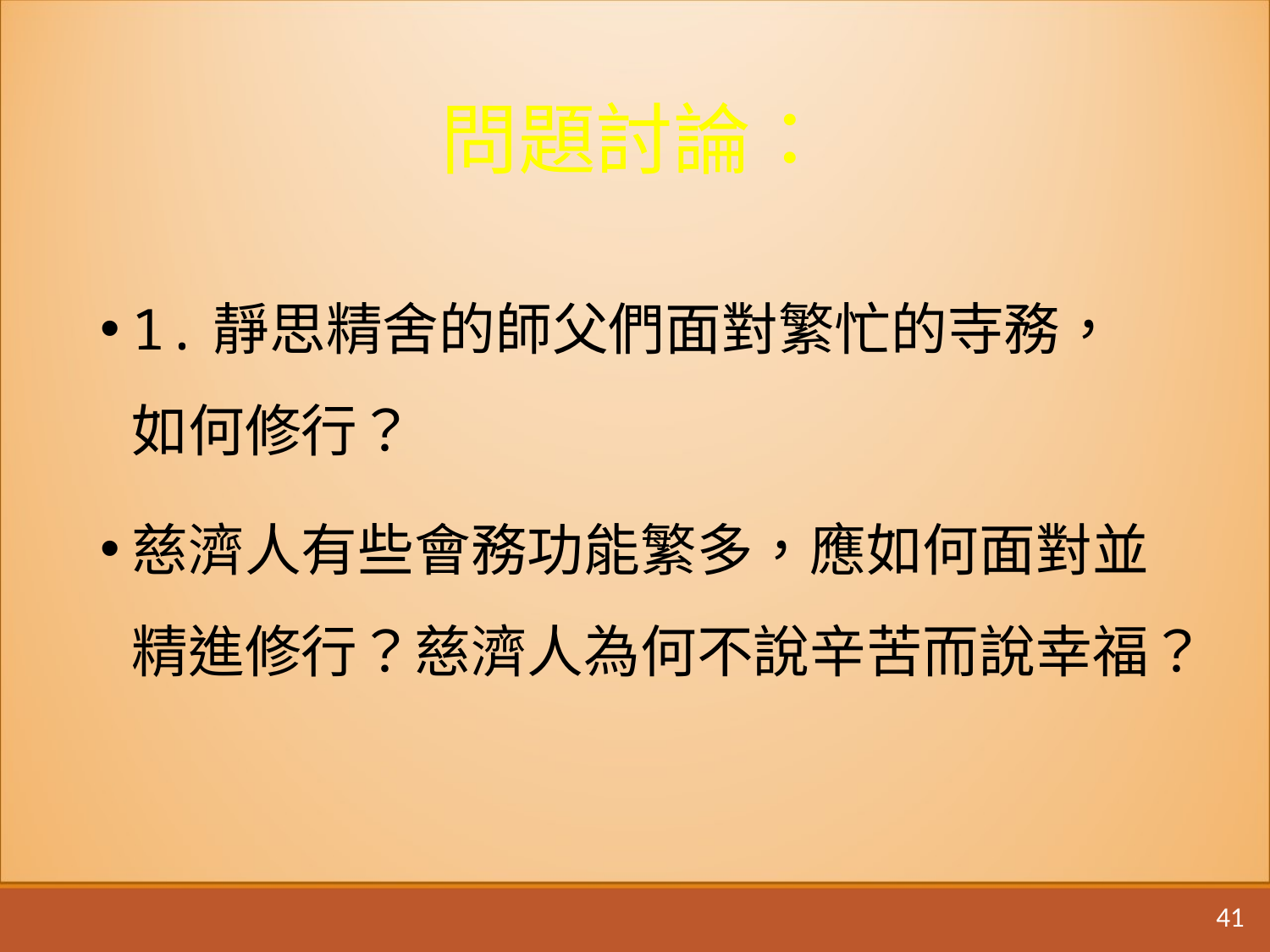

# 問題討論：
1.靜思精舍的師父們面對繁忙的寺務，如何修行？
慈濟人有些會務功能繁多，應如何面對並精進修行？慈濟人為何不說辛苦而說幸福？

41